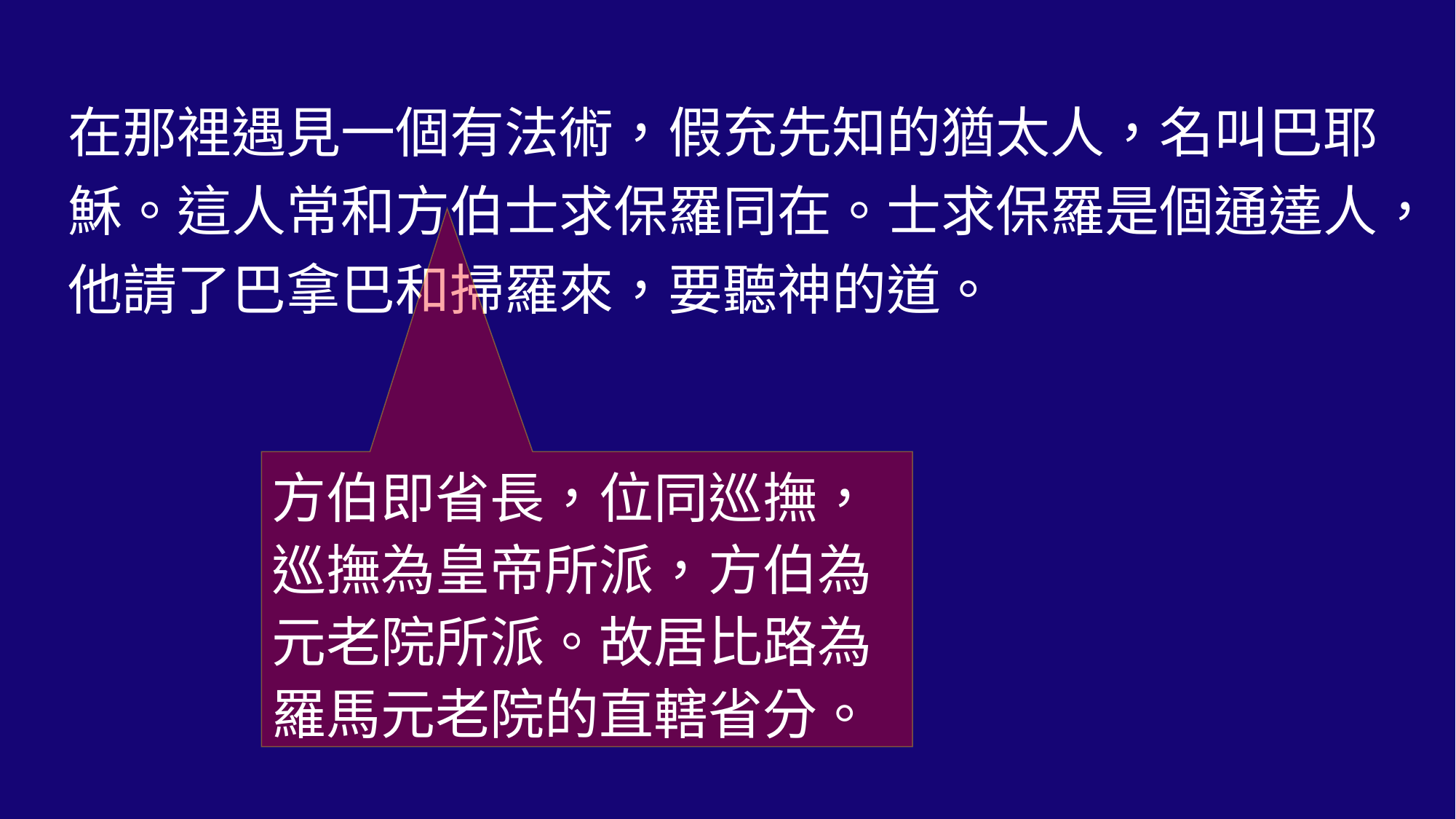

在那裡遇見一個有法術，假充先知的猶太人，名叫巴耶穌。這人常和方伯士求保羅同在。士求保羅是個通達人，他請了巴拿巴和掃羅來，要聽神的道。

方伯即省長，位同巡撫，巡撫為皇帝所派，方伯為元老院所派。故居比路為羅馬元老院的直轄省分。